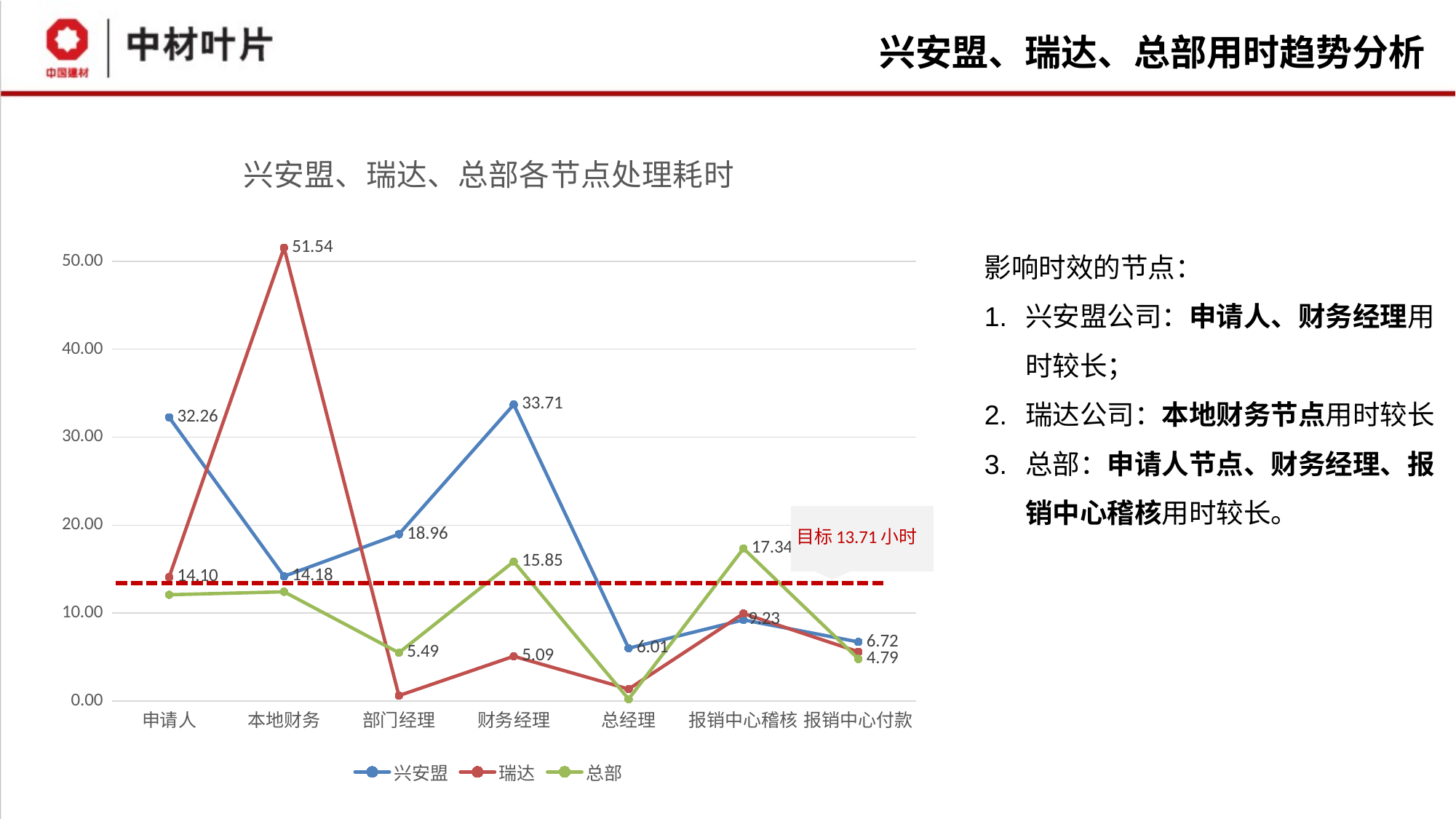

# 兴安盟、瑞达、总部用时趋势分析

### Chart: 兴安盟、瑞达、总部各节点处理耗时

| Category | 兴安盟 | 瑞达 | 总部 |
|---|---|---|---|
| 申请人 | 32.2593663194457 | 14.0952777777915 | 12.085390482694 |
| 本地财务 | 14.1839841269639 | 51.5386666667182 | 12.4224468085158 |
| 部门经理 | 18.96 | 0.62 | 5.49 |
| 财务经理 | 33.71 | 5.09 | 15.85 |
| 总经理 | 6.01 | 1.36 | 0.22 |
| 报销中心稽核 | 9.23 | 9.95 | 17.34 |
| 报销中心付款 | 6.72 | 5.6 | 4.79 |
影响时效的节点：
兴安盟公司：申请人、财务经理用时较长；
瑞达公司：本地财务节点用时较长
总部：申请人节点、财务经理、报销中心稽核用时较长。